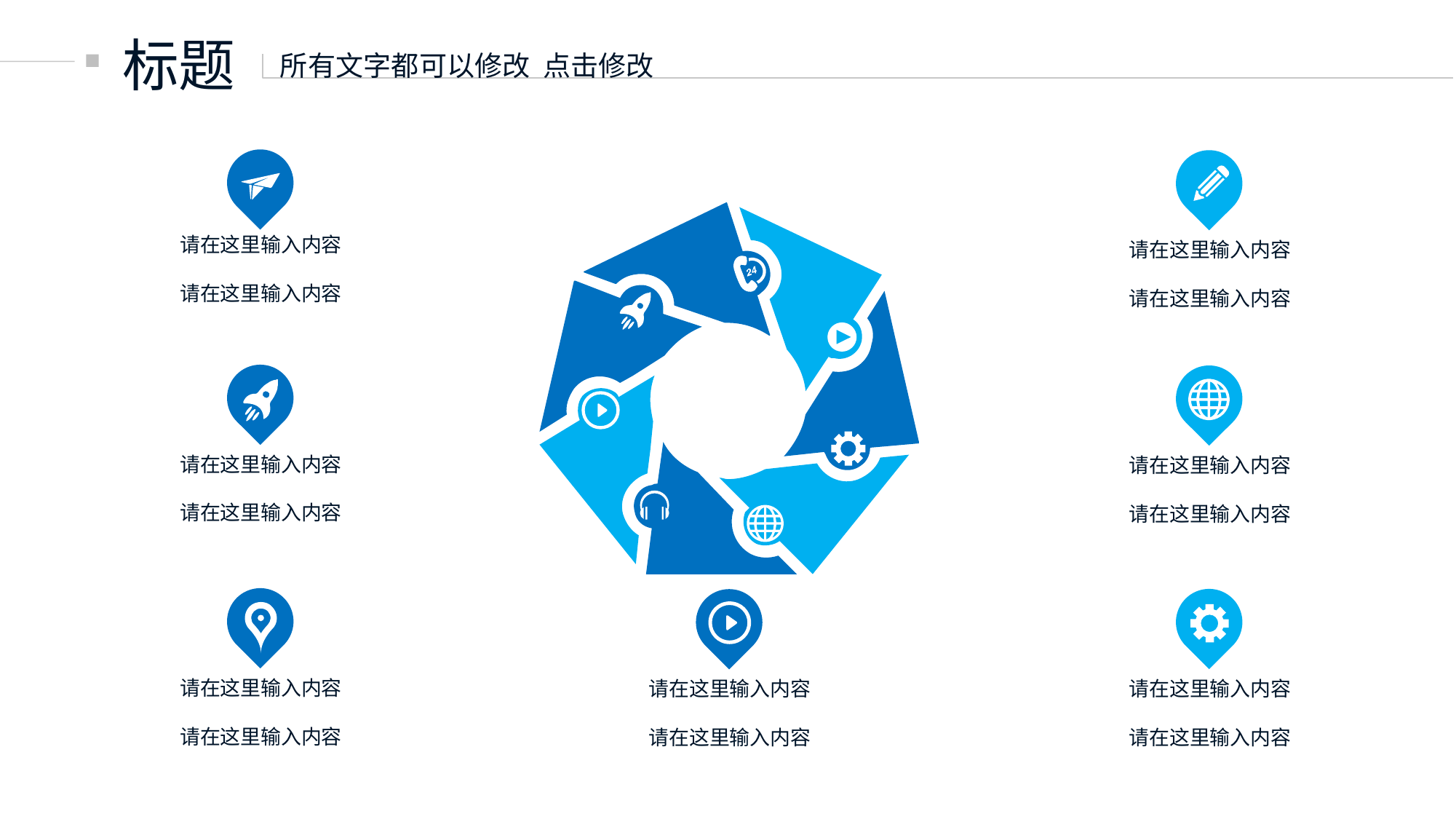

标题
所有文字都可以修改  点击修改

请在这里输入内容

请在这里输入内容

请在这里输入内容

请在这里输入内容

请在这里输入内容

请在这里输入内容

请在这里输入内容

请在这里输入内容

请在这里输入内容

请在这里输入内容

请在这里输入内容

请在这里输入内容

请在这里输入内容

请在这里输入内容